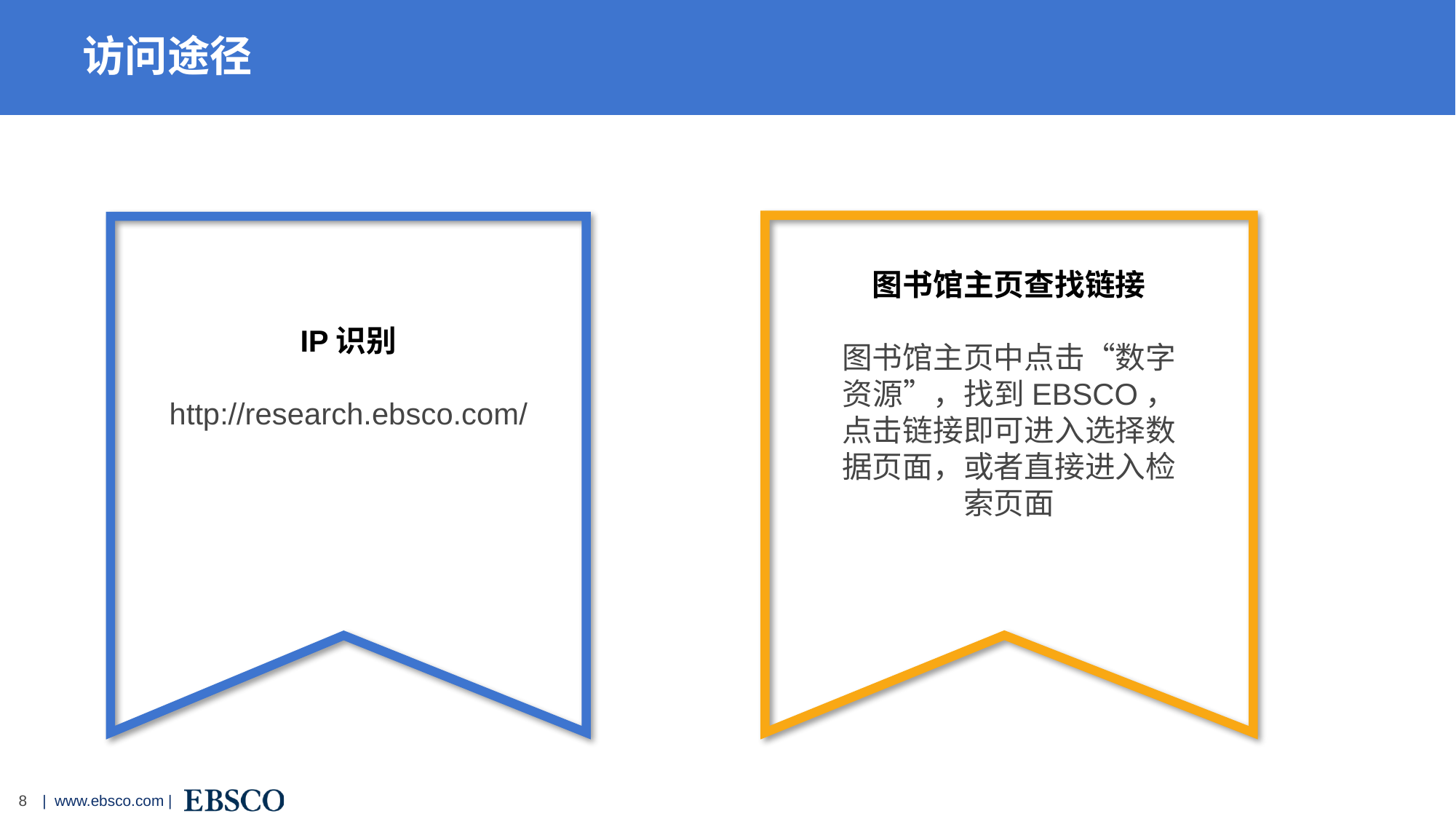

访问途径
New UI Improved over Classic
HTML and PDF Full Text

图书馆主页查找链接

图书馆主页中点击“数字资源”，找到EBSCO，点击链接即可进入选择数据页面，或者直接进入检索页面

IP识别

http://research.ebsco.com/